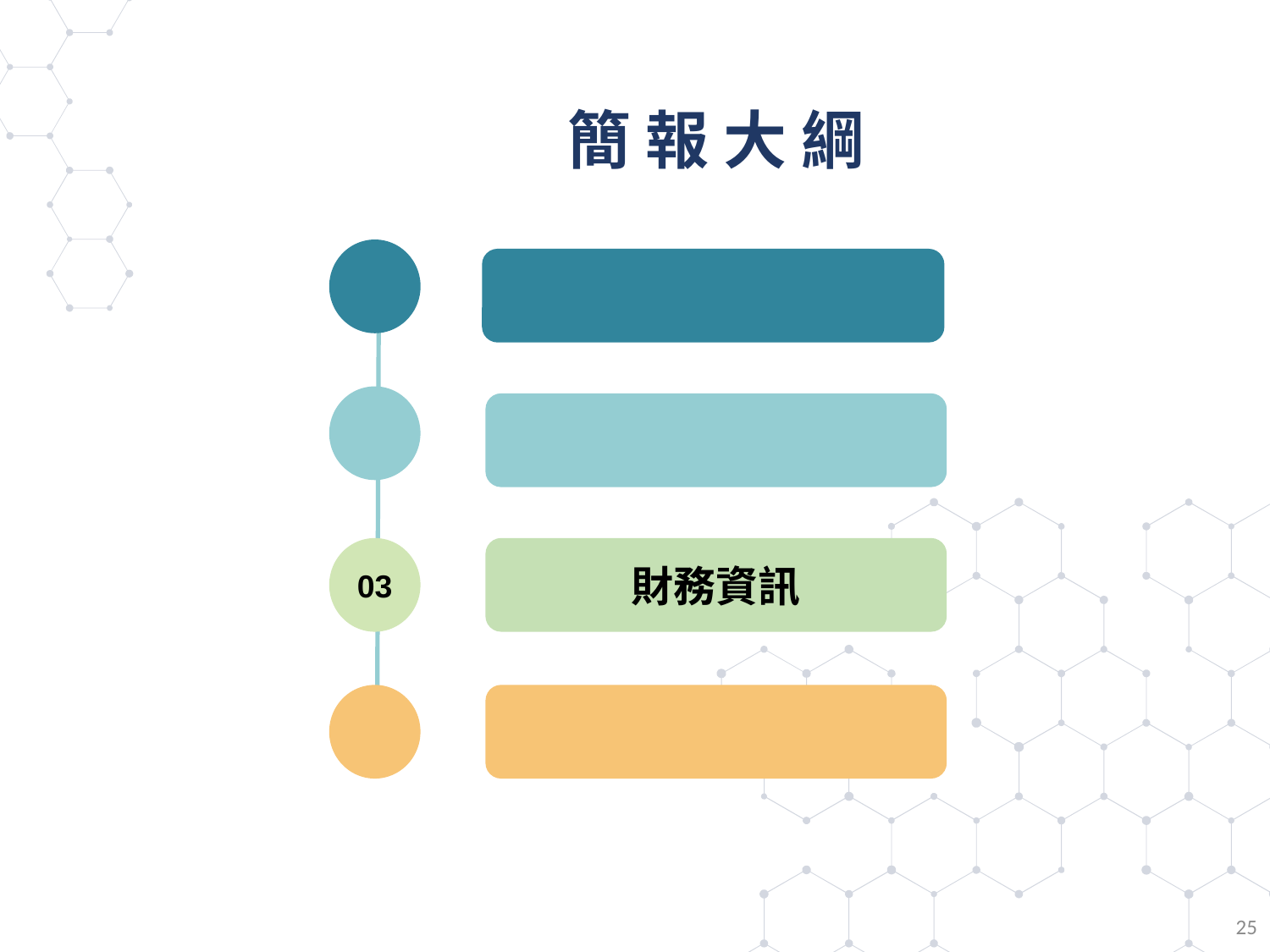

簡 報 大 綱
01
公司簡介與產品介紹
02
營運概況及展望
03
財務資訊
04
 Q & A
25